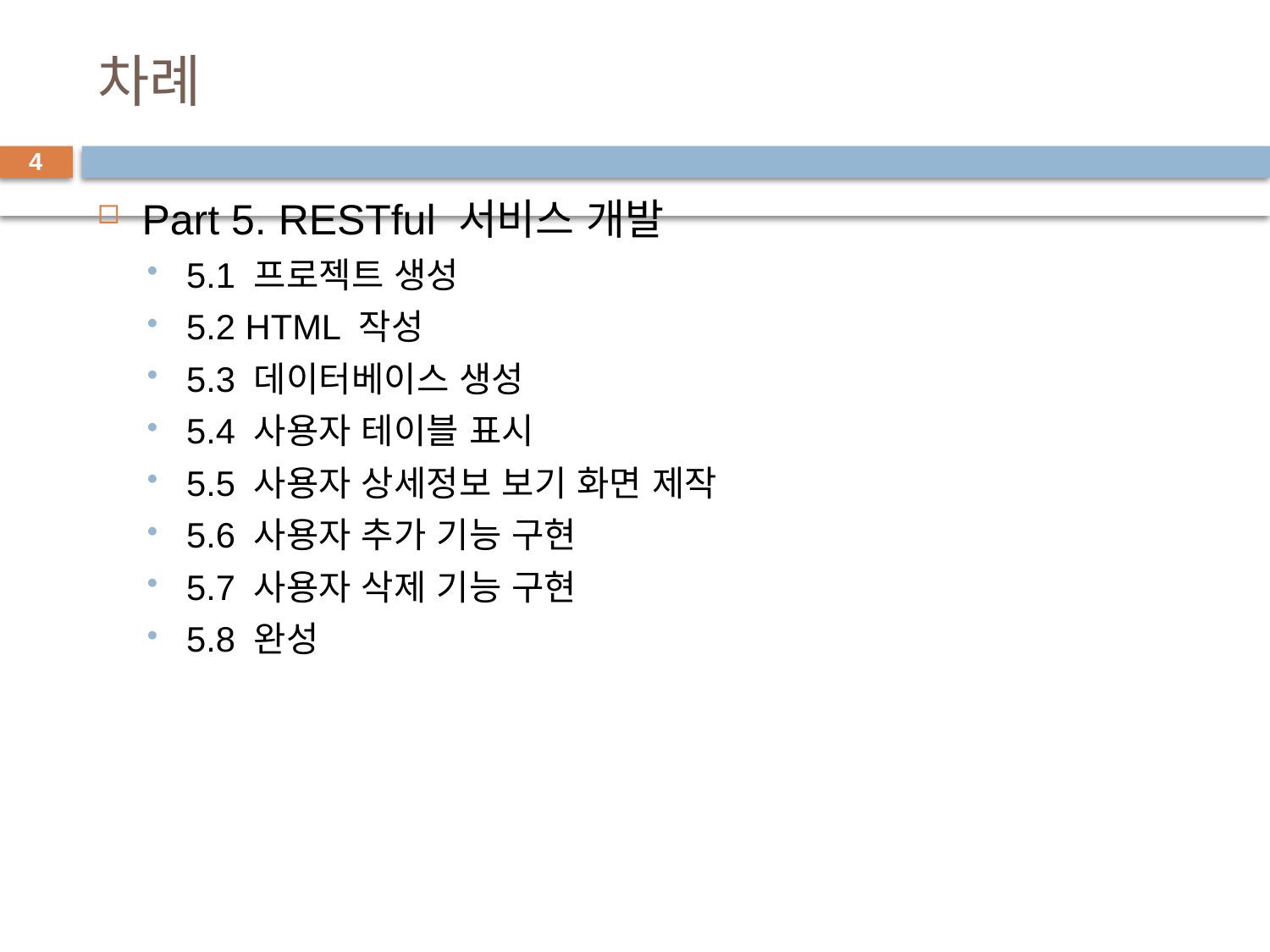

# 차례
4
Part 5. RESTful 서비스 개발
5.1 프로젝트 생성
5.2 HTML 작성
5.3 데이터베이스 생성
5.4 사용자 테이블 표시
5.5 사용자 상세정보 보기 화면 제작
5.6 사용자 추가 기능 구현
5.7 사용자 삭제 기능 구현
5.8 완성